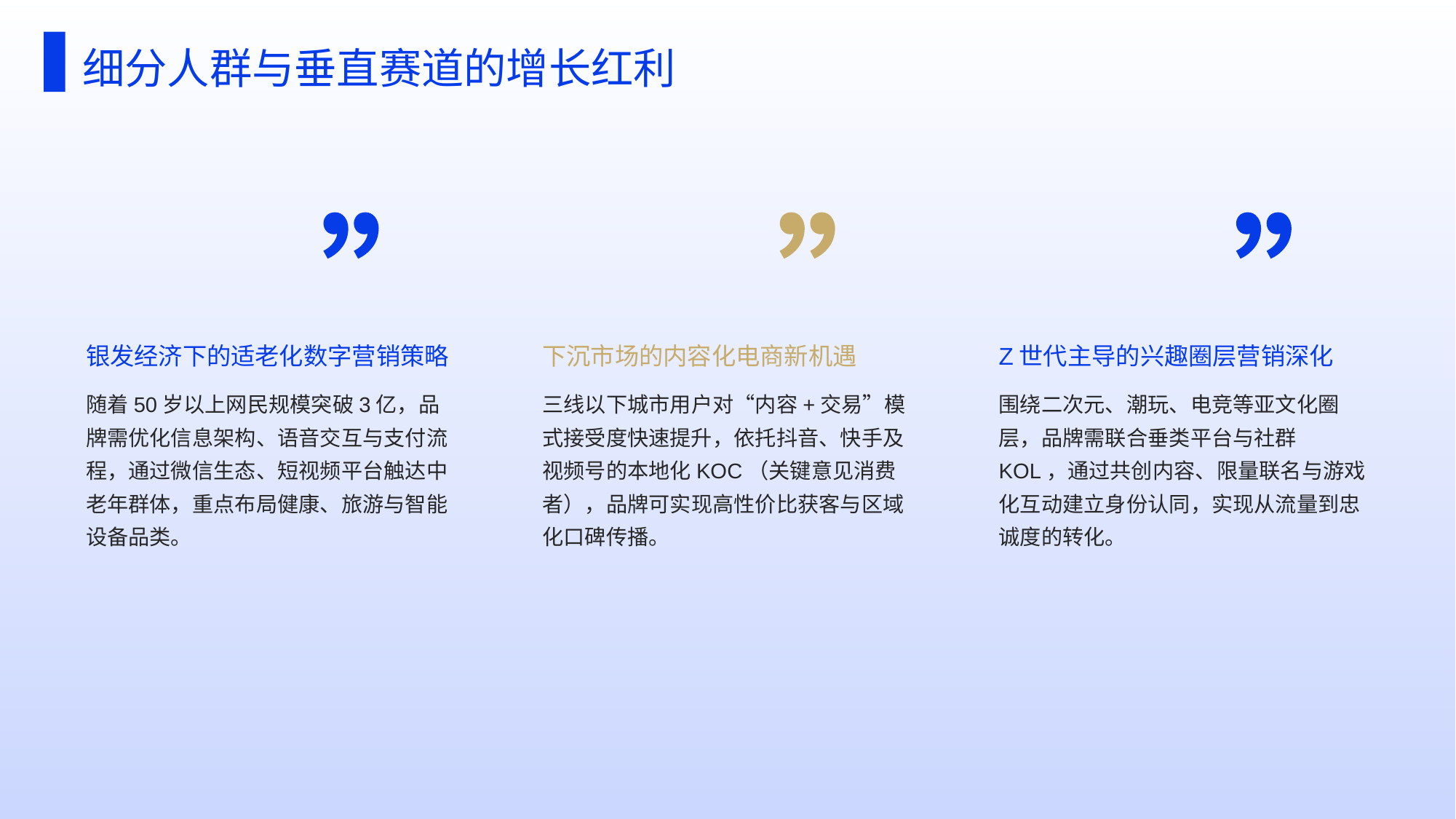

细分人群与垂直赛道的增长红利

银发经济下的适老化数字营销策略
下沉市场的内容化电商新机遇
Z世代主导的兴趣圈层营销深化
随着50岁以上网民规模突破3亿，品牌需优化信息架构、语音交互与支付流程，通过微信生态、短视频平台触达中老年群体，重点布局健康、旅游与智能设备品类。
三线以下城市用户对“内容+交易”模式接受度快速提升，依托抖音、快手及视频号的本地化KOC（关键意见消费者），品牌可实现高性价比获客与区域化口碑传播。
围绕二次元、潮玩、电竞等亚文化圈层，品牌需联合垂类平台与社群KOL，通过共创内容、限量联名与游戏化互动建立身份认同，实现从流量到忠诚度的转化。